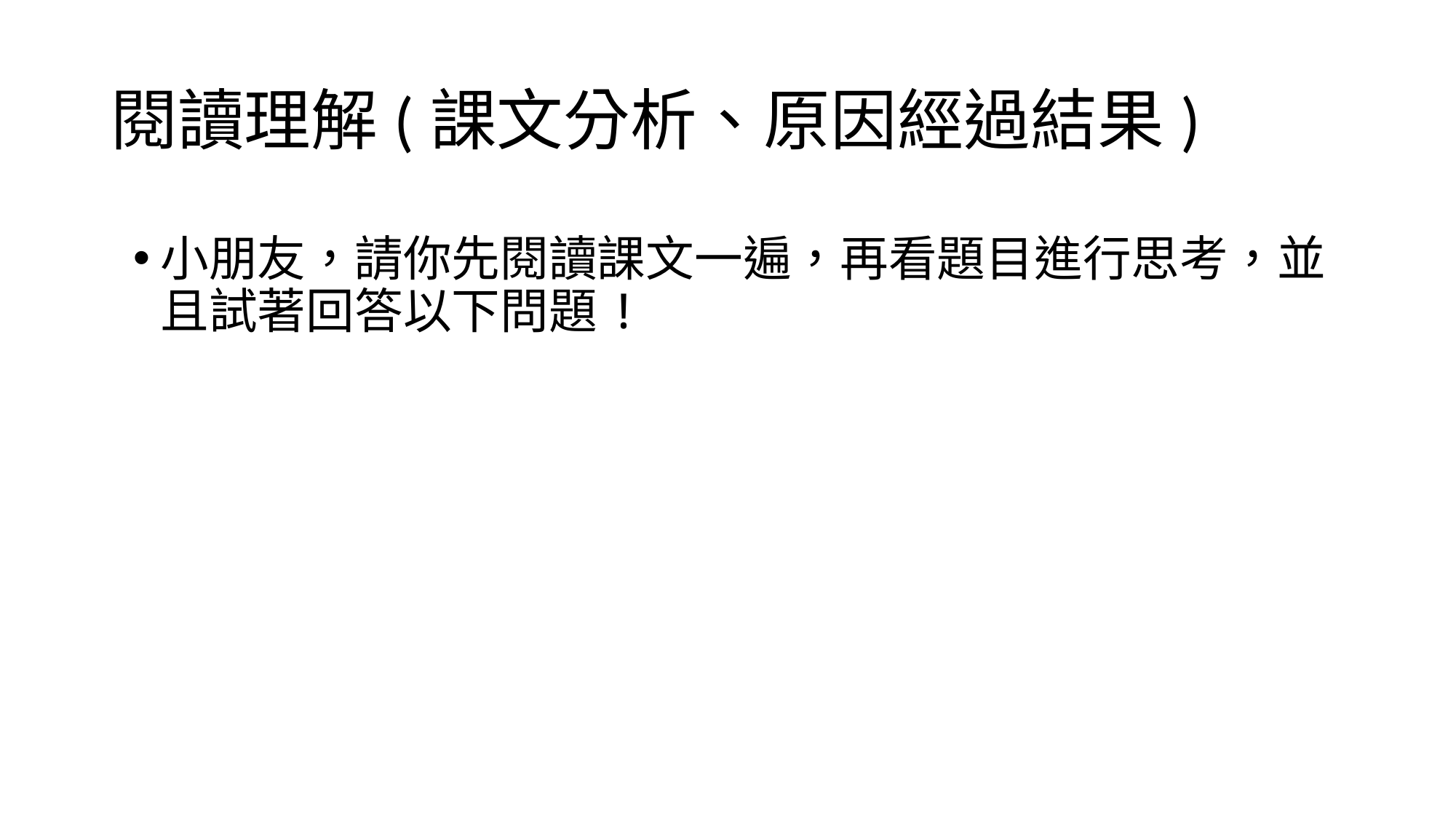

# 閱讀理解(課文分析、原因經過結果)
小朋友，請你先閱讀課文一遍，再看題目進行思考，並且試著回答以下問題!